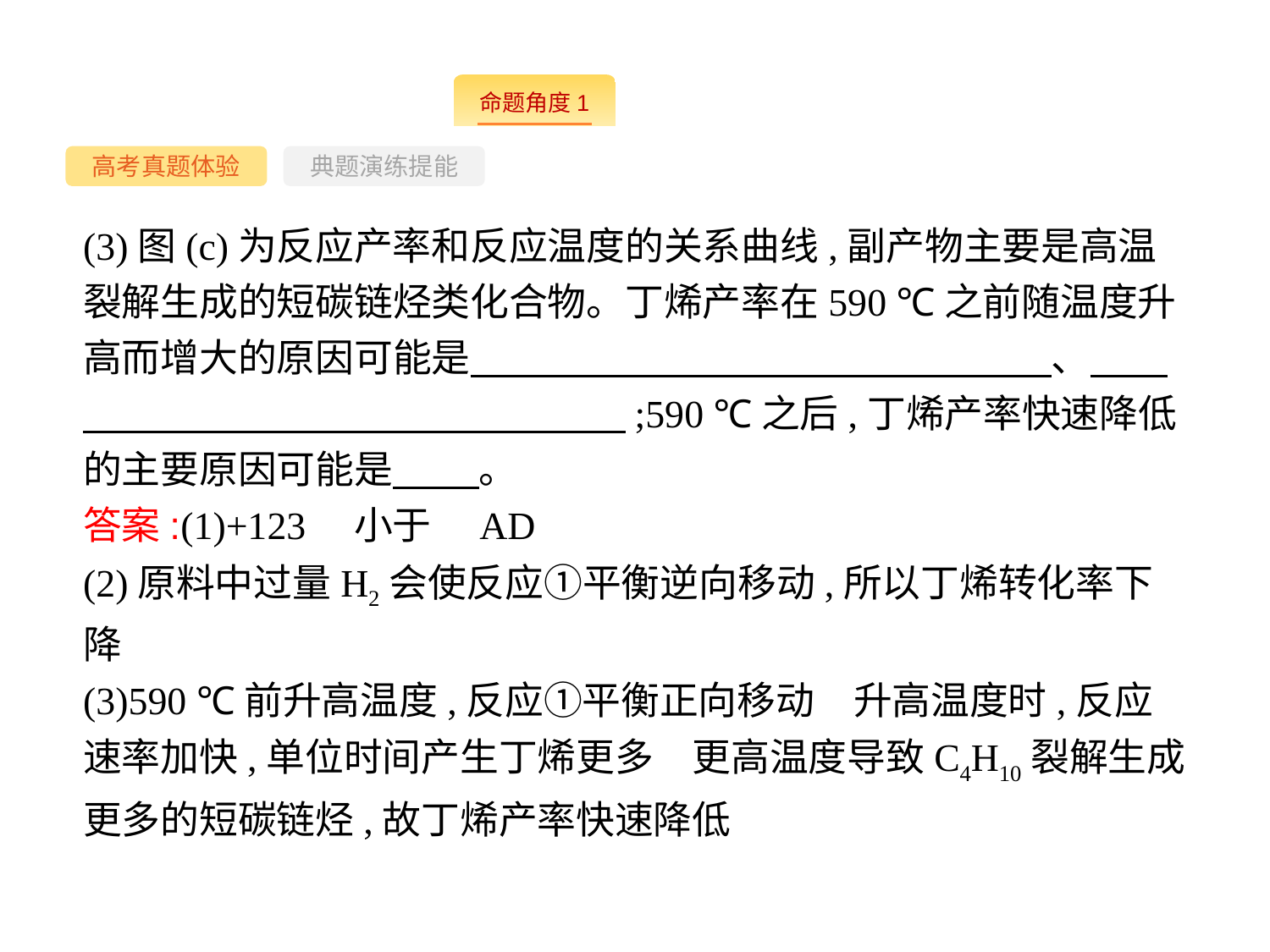

-11-
高考真题体验
典题演练提能
(3)图(c)为反应产率和反应温度的关系曲线,副产物主要是高温裂解生成的短碳链烃类化合物。丁烯产率在590 ℃之前随温度升高而增大的原因可能是　　　　　　　　　　　　　　　、　　　　　　　　　　　　　　　　;590 ℃之后,丁烯产率快速降低的主要原因可能是　 　。
答案:(1)+123　小于　AD
(2)原料中过量H2会使反应①平衡逆向移动,所以丁烯转化率下降
(3)590 ℃前升高温度,反应①平衡正向移动　升高温度时,反应速率加快,单位时间产生丁烯更多　更高温度导致C4H10裂解生成更多的短碳链烃,故丁烯产率快速降低